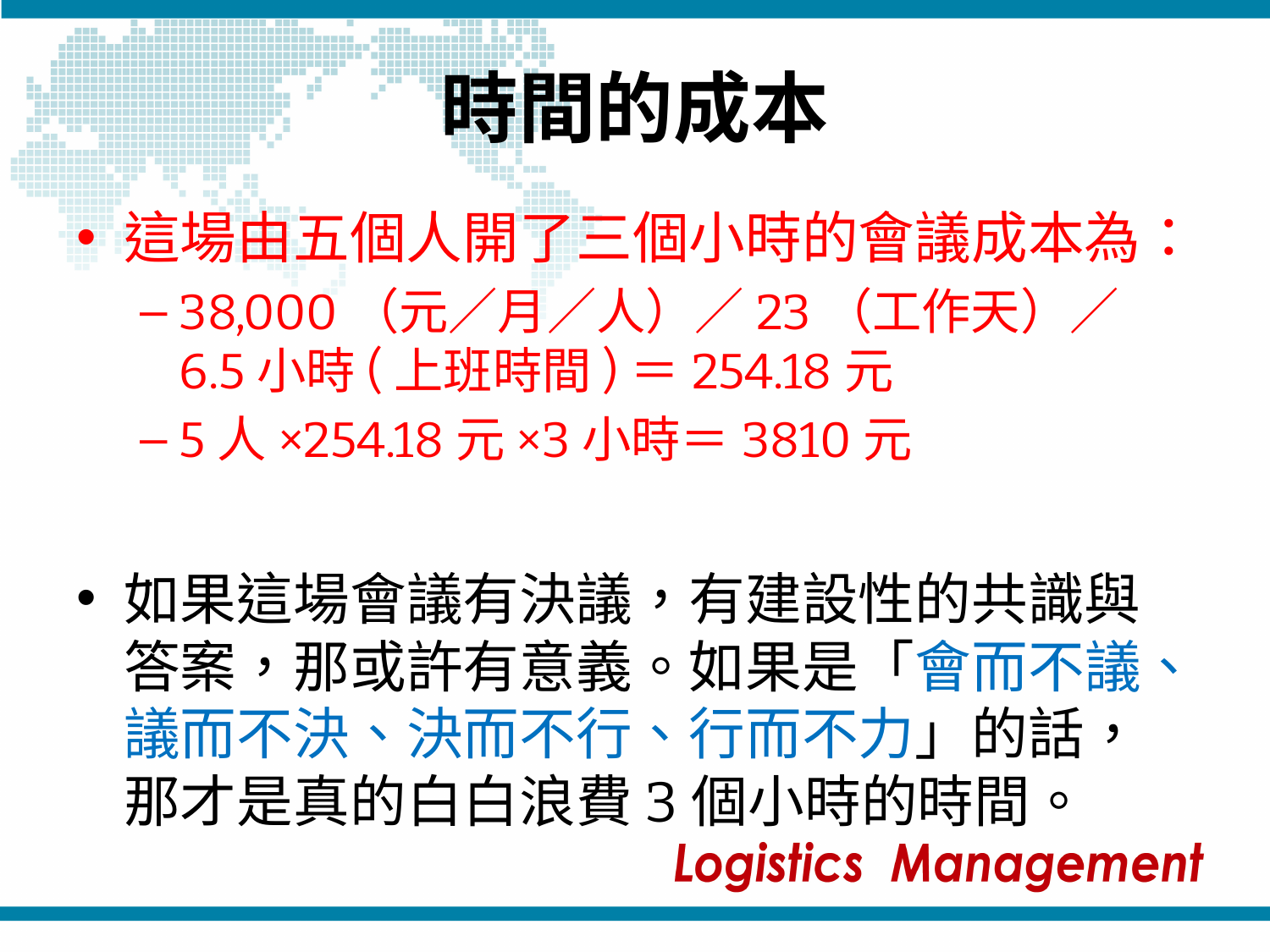

# 時間的成本
這場由五個人開了三個小時的會議成本為：
38,000（元／月／人）／23（工作天）／6.5小時(上班時間)＝254.18元
5人×254.18元×3小時＝3810元

如果這場會議有決議，有建設性的共識與答案，那或許有意義。如果是「會而不議、議而不決、決而不行、行而不力」的話，那才是真的白白浪費3個小時的時間。